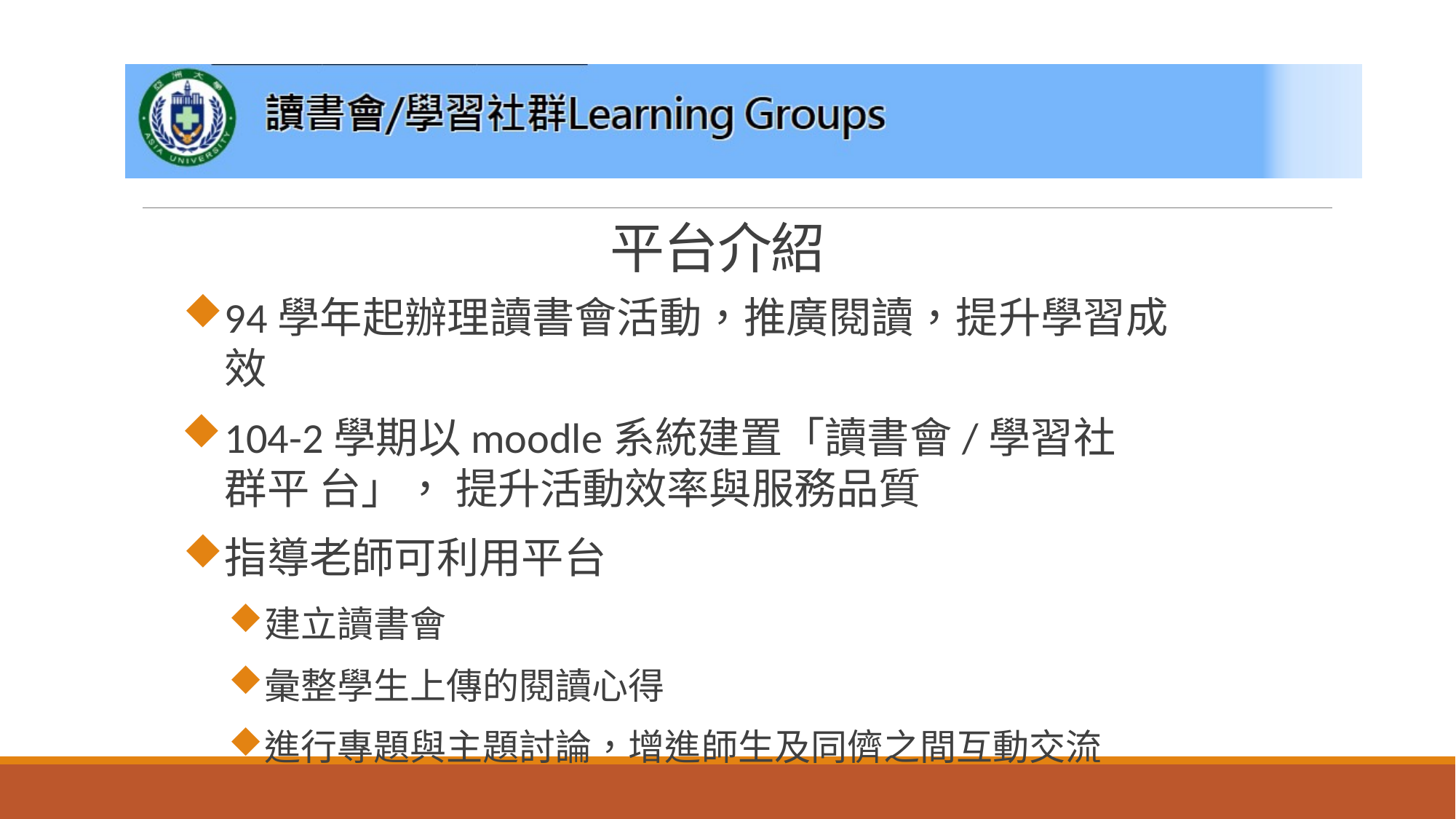

# 平台介紹
94學年起辦理讀書會活動，推廣閱讀，提升學習成效
104-2學期以moodle系統建置「讀書會/學習社群平 台」， 提升活動效率與服務品質
指導老師可利用平台
建立讀書會
彙整學生上傳的閱讀心得
進行專題與主題討論，增進師生及同儕之間互動交流